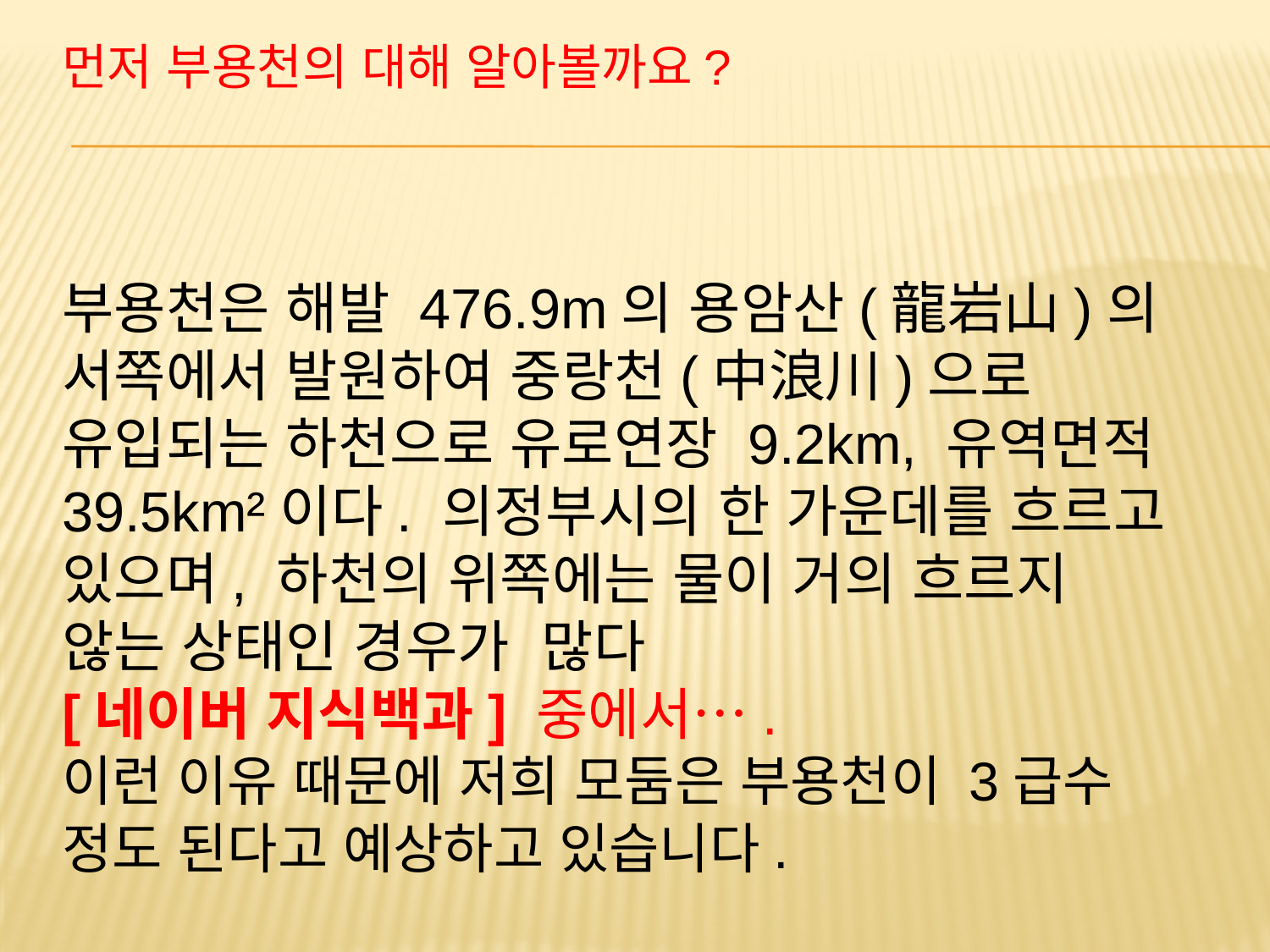

먼저 부용천의 대해 알아볼까요?

부용천은 해발 476.9m의 용암산(龍岩山)의 서쪽에서 발원하여 중랑천(中浪川)으로 유입되는 하천으로 유로연장 9.2km, 유역면적 39.5km²이다. 의정부시의 한 가운데를 흐르고 있으며, 하천의 위쪽에는 물이 거의 흐르지 않는 상태인 경우가  많다
[네이버 지식백과] 중에서….
이런 이유 때문에 저희 모둠은 부용천이 3급수 정도 된다고 예상하고 있습니다.
#